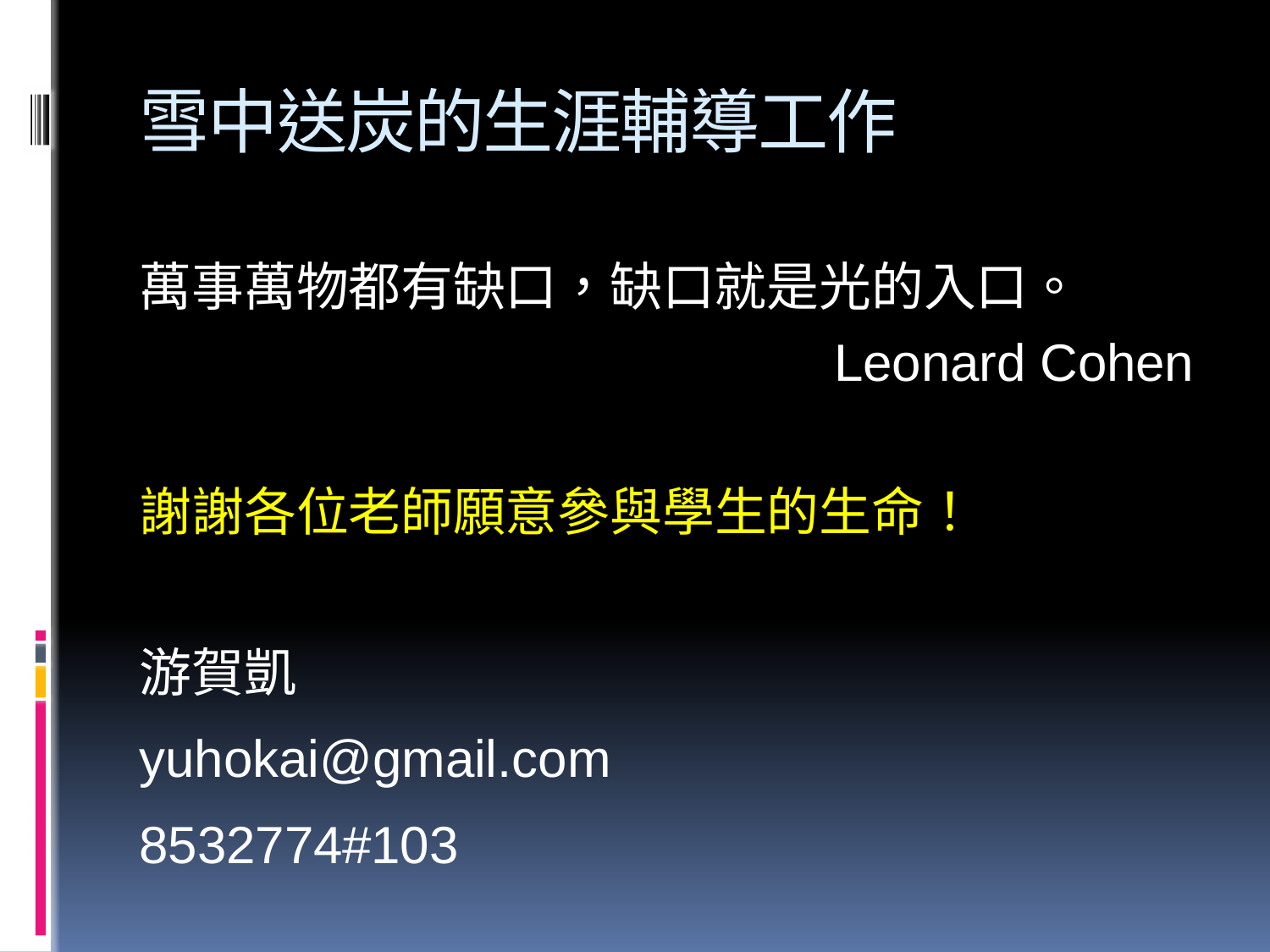

# 雪中送炭的生涯輔導工作
萬事萬物都有缺口，缺口就是光的入口。
Leonard Cohen

謝謝各位老師願意參與學生的生命！

游賀凱
yuhokai@gmail.com
8532774#103